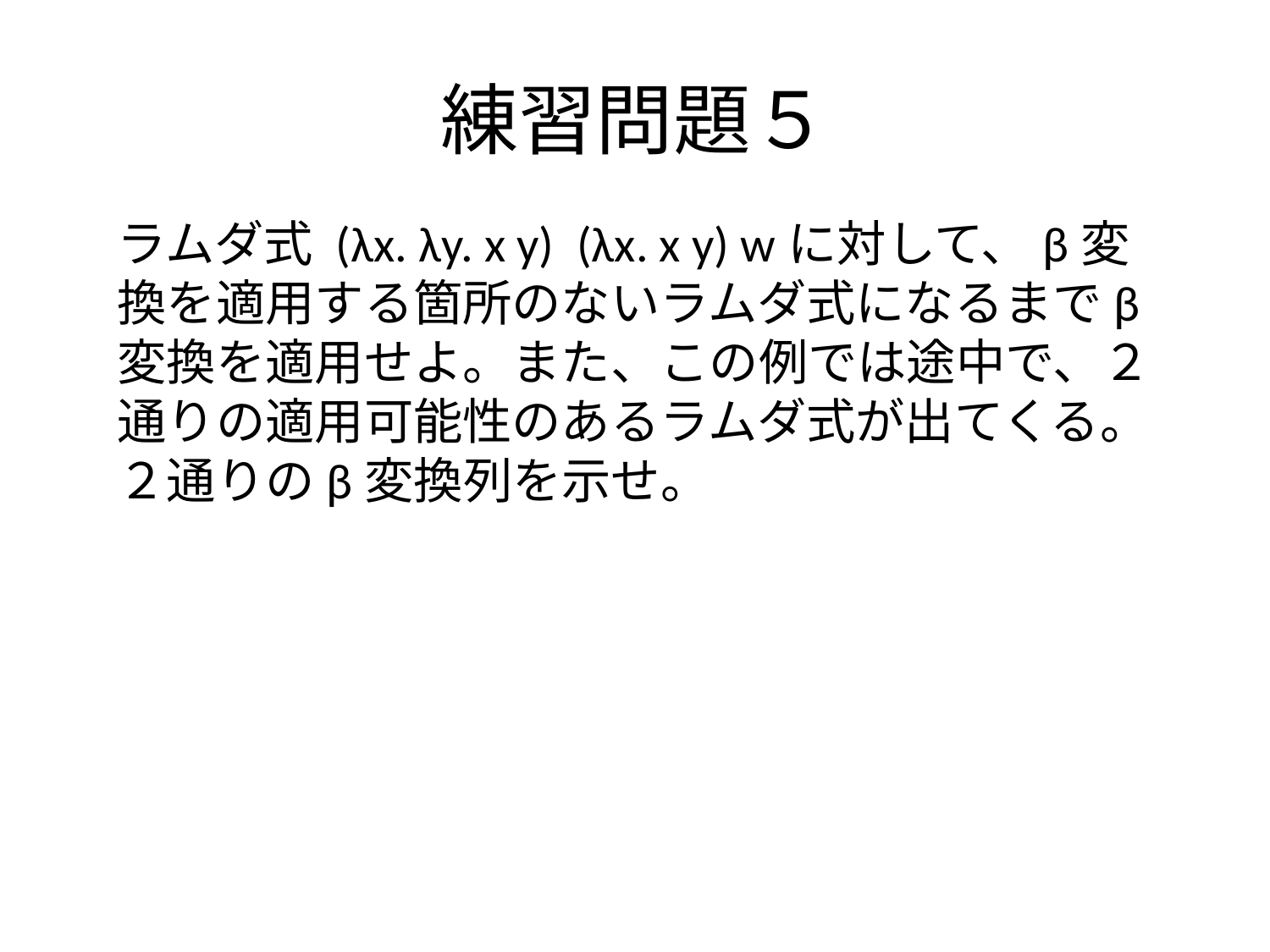

練習問題５
ラムダ式 (λx. λy. x y)  (λx. x y) wに対して、β変換を適用する箇所のないラムダ式になるまでβ変換を適用せよ。また、この例では途中で、２通りの適用可能性のあるラムダ式が出てくる。２通りのβ変換列を示せ。